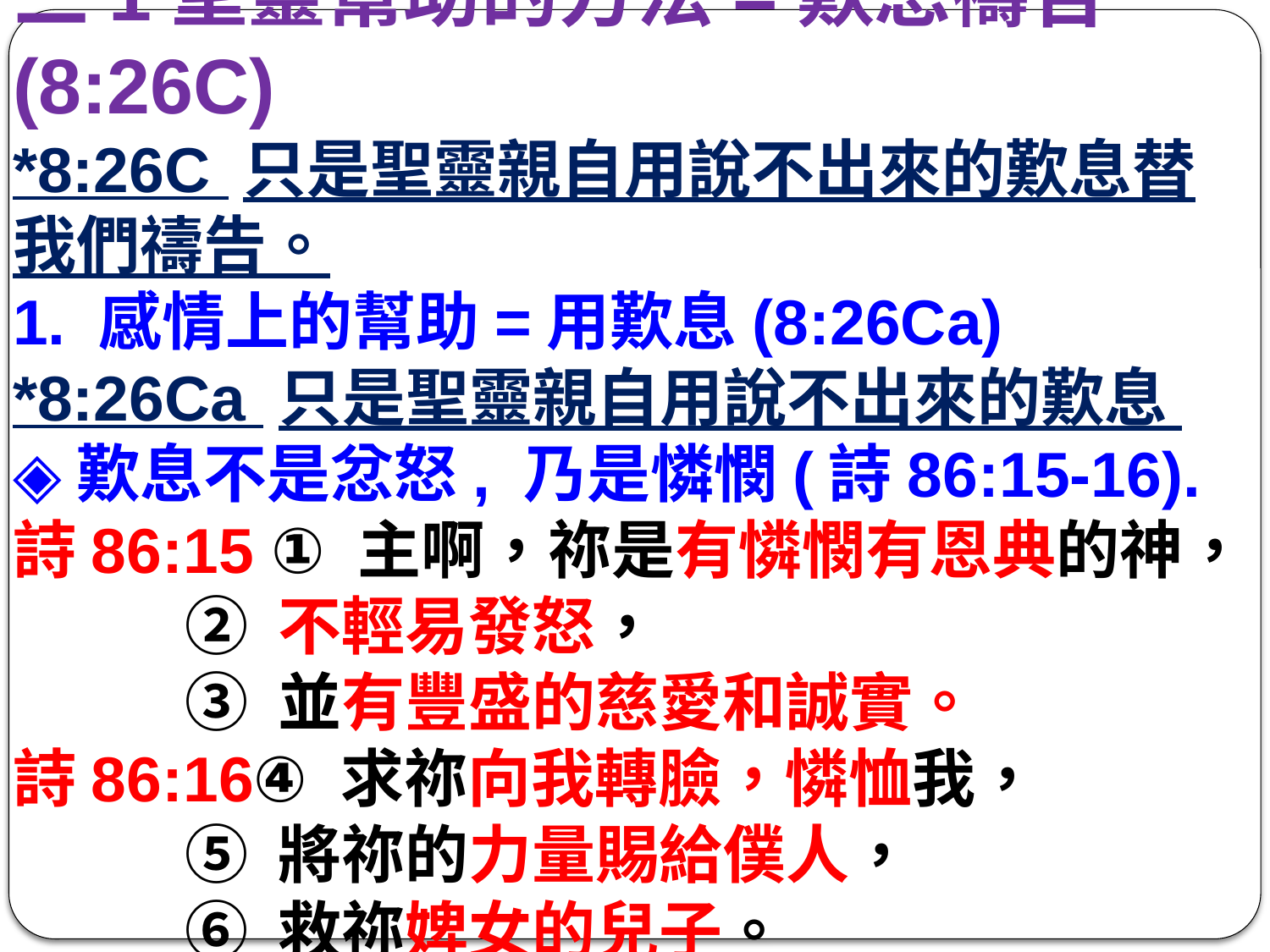

三1聖靈幫助的方法=歎息禱告(8:26C)
*8:26C 只是聖靈親自用說不出來的歎息替我們禱告。
1. 感情上的幫助=用歎息(8:26Ca)
*8:26Ca 只是聖靈親自用說不出來的歎息
◈歎息不是忿怒, 乃是憐憫(詩86:15-16).
詩86:15 ① 主啊，祢是有憐憫有恩典的神，
            ② 不輕易發怒，
            ③ 並有豐盛的慈愛和誠實。
詩86:16④ 求祢向我轉臉，憐恤我，
            ⑤ 將祢的力量賜給僕人，
            ⑥ 救祢婢女的兒子。